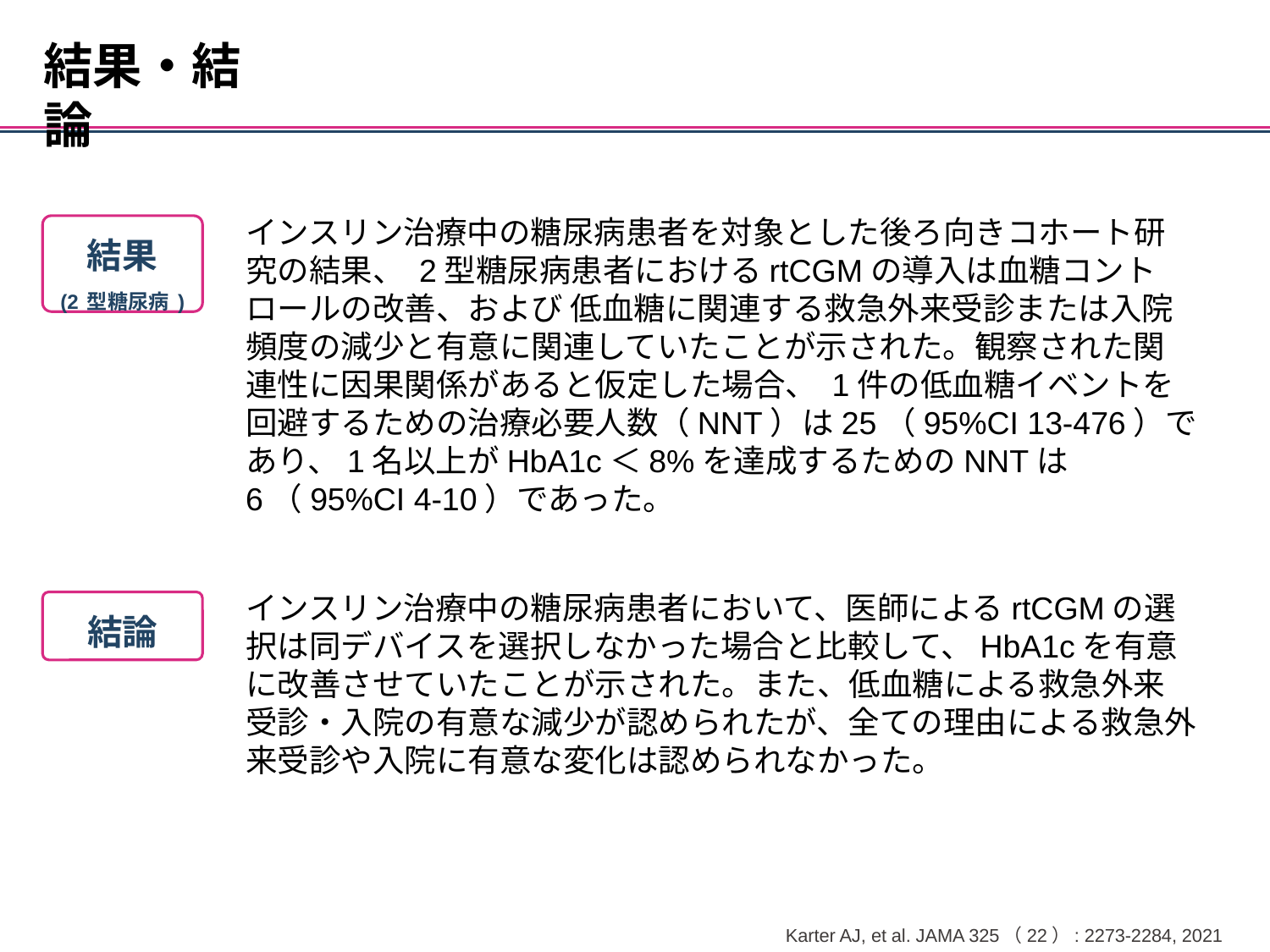

結果・結論
インスリン治療中の糖尿病患者を対象とした後ろ向きコホート研究の結果、 2型糖尿病患者におけるrtCGMの導入は血糖コントロールの改善、および 低血糖に関連する救急外来受診または入院頻度の減少と有意に関連していたことが示された。観察された関連性に因果関係があると仮定した場合、 1件の低血糖イベントを回避するための治療必要人数（NNT）は25（95%CI 13-476）であり、1名以上がHbA1c＜8%を達成するためのNNTは6（95%CI 4-10）であった。

結果
(2型糖尿病)
インスリン治療中の糖尿病患者において、医師によるrtCGMの選択は同デバイスを選択しなかった場合と比較して、HbA1cを有意に改善させていたことが示された。また、低血糖による救急外来受診・入院の有意な減少が認められたが、全ての理由による救急外来受診や入院に有意な変化は認められなかった。

結論
Karter AJ, et al. JAMA 325（22）: 2273-2284, 2021